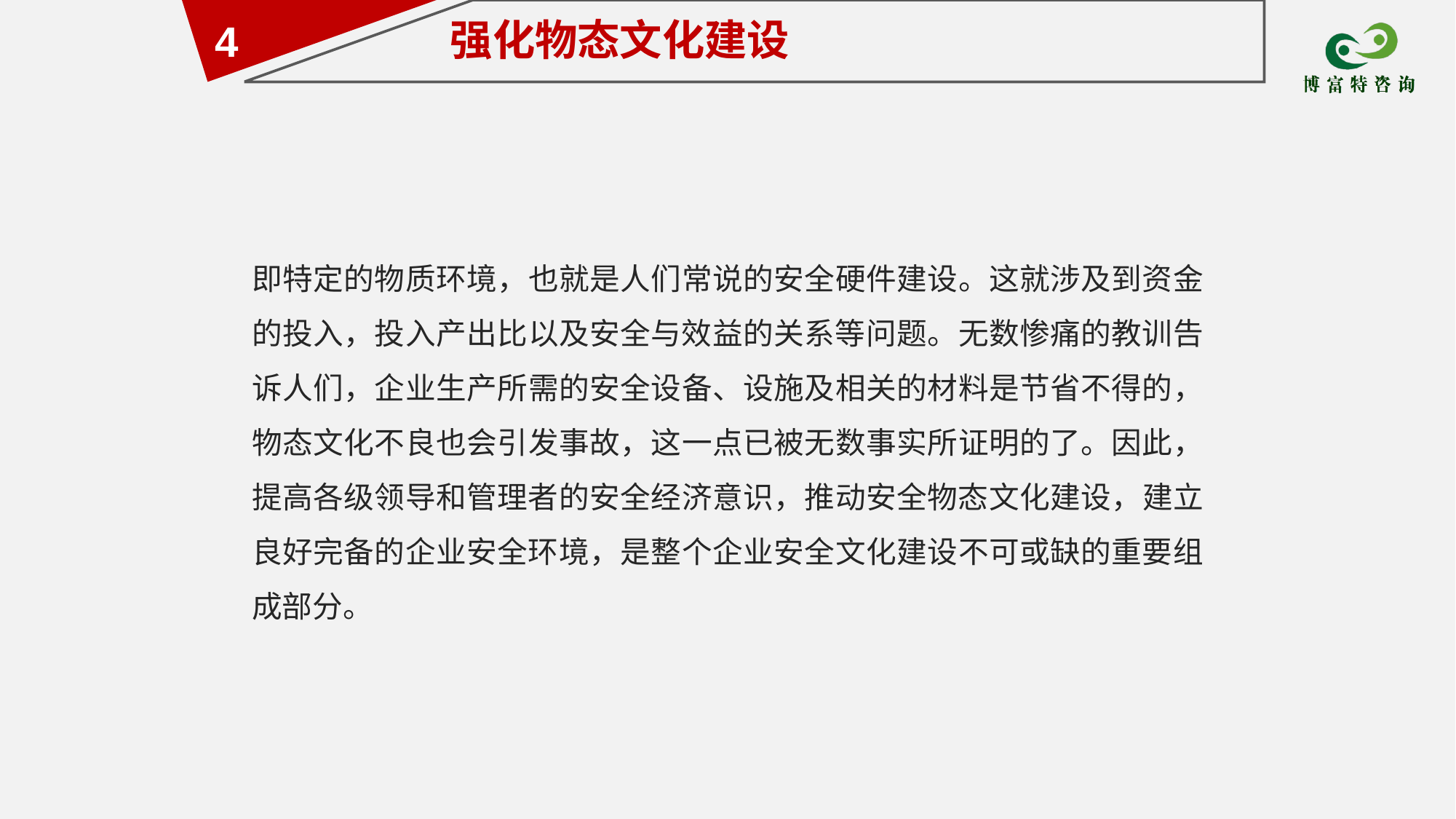

强化物态文化建设
4
即特定的物质环境，也就是人们常说的安全硬件建设。这就涉及到资金的投入，投入产出比以及安全与效益的关系等问题。无数惨痛的教训告诉人们，企业生产所需的安全设备、设施及相关的材料是节省不得的，物态文化不良也会引发事故，这一点已被无数事实所证明的了。因此，提高各级领导和管理者的安全经济意识，推动安全物态文化建设，建立良好完备的企业安全环境，是整个企业安全文化建设不可或缺的重要组成部分。